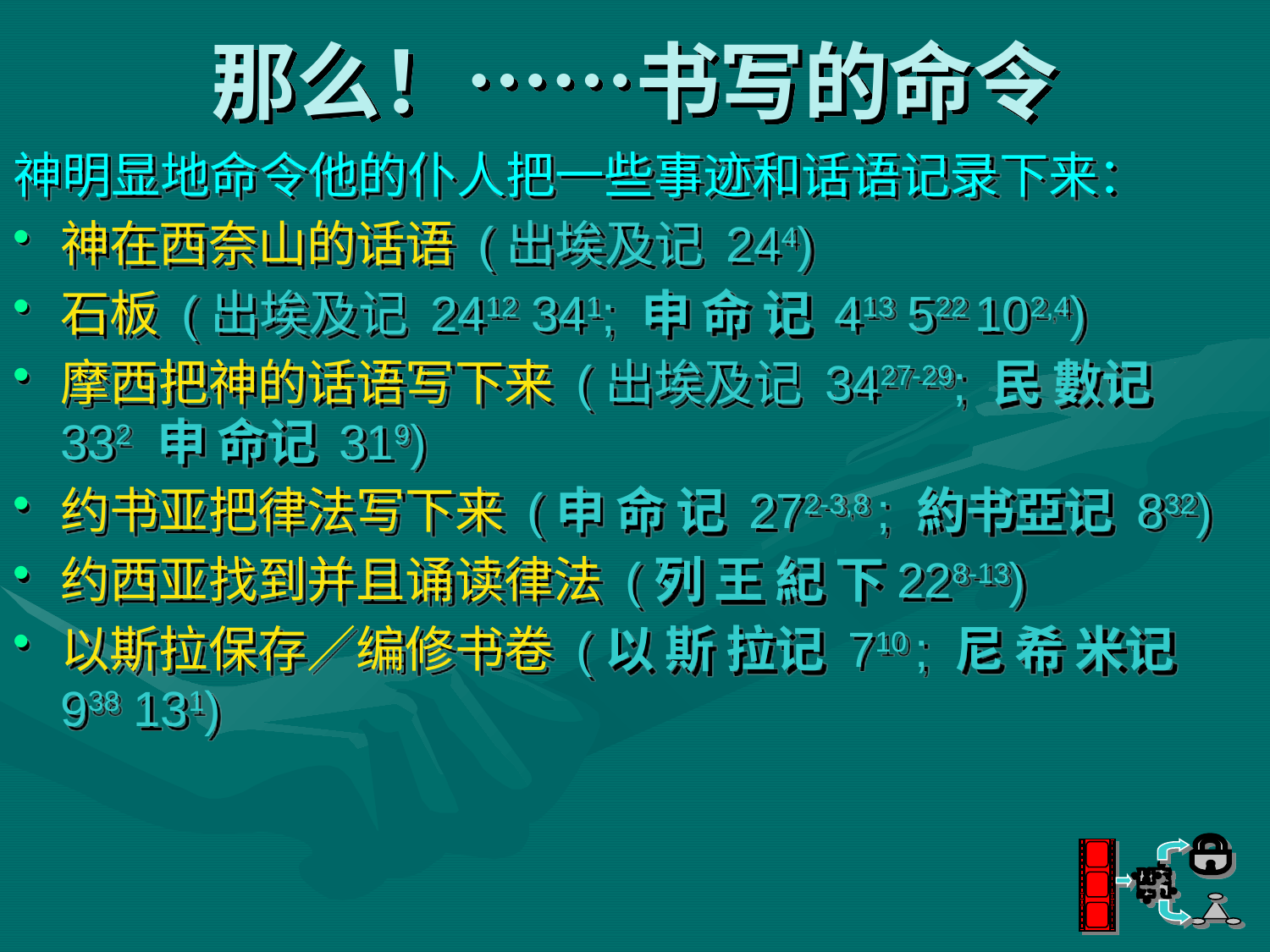

# 那么！⋯⋯书写的命令
神明显地命令他的仆人把一些事迹和话语记录下来：
神在西奈山的话语 (出埃及记 244)
石板 (出埃及记 2412 341; 申 命 记 413 522 102,4)
摩西把神的话语写下来 (出埃及记 3427-29; 民 數记 332 申 命记 319)
约书亚把律法写下来 (申 命 记 272-3,8 ; 約书亞记 832)
约西亚找到并且诵读律法 (列 王 紀 下228-13)
以斯拉保存／编修书卷 (以 斯 拉记 710 ; 尼 希 米记 938 131)